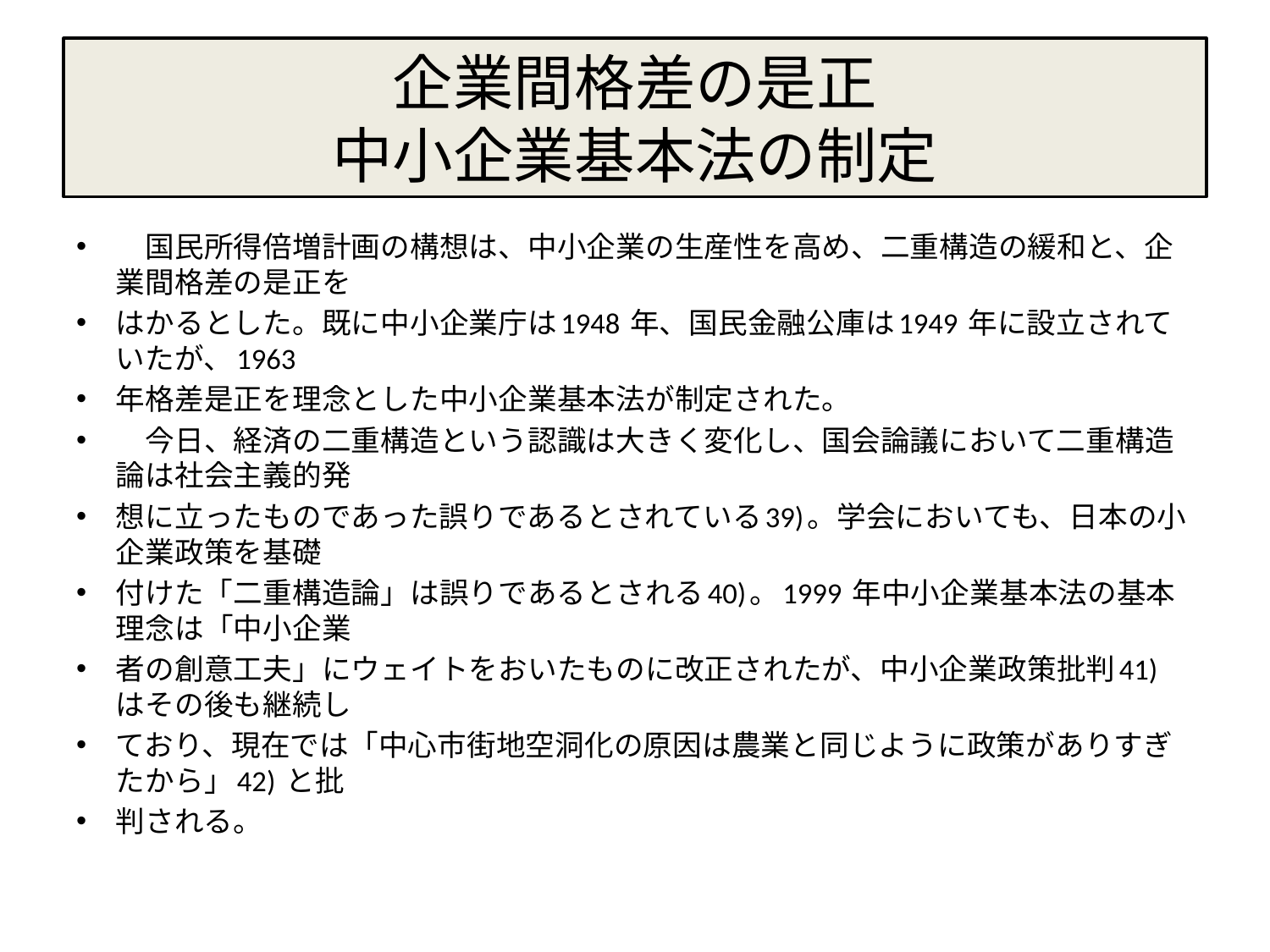

# 企業間格差の是正 中小企業基本法の制定
　国民所得倍増計画の構想は、中小企業の生産性を高め、二重構造の緩和と、企業間格差の是正を
はかるとした。既に中小企業庁は1948 年、国民金融公庫は1949 年に設立されていたが、1963
年格差是正を理念とした中小企業基本法が制定された。
　今日、経済の二重構造という認識は大きく変化し、国会論議において二重構造論は社会主義的発
想に立ったものであった誤りであるとされている39)。学会においても、日本の小企業政策を基礎
付けた「二重構造論」は誤りであるとされる40)。1999 年中小企業基本法の基本理念は「中小企業
者の創意工夫」にウェイトをおいたものに改正されたが、中小企業政策批判41) はその後も継続し
ており、現在では「中心市街地空洞化の原因は農業と同じように政策がありすぎたから」42) と批
判される。